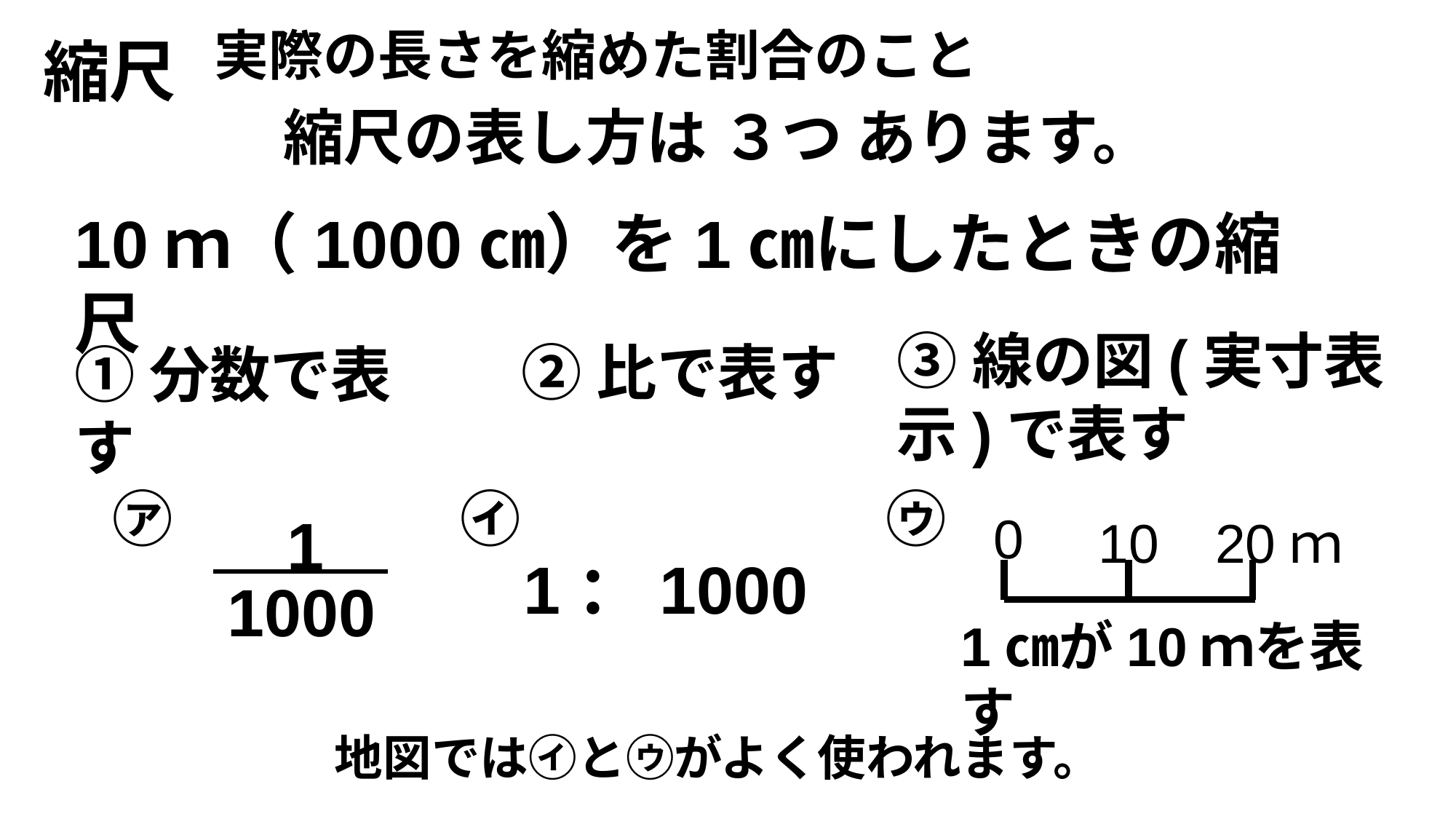

実際の長さを縮めた割合のこと
縮尺
縮尺の表し方は ３つ あります。
10ｍ（1000㎝）を1㎝にしたときの縮尺
③線の図(実寸表示)で表す
②比で表す
①分数で表す
㋐
㋑
㋒
1
0
10
20ｍ
1：1000
1000
1㎝が10ｍを表す
地図では㋑と㋒がよく使われます。